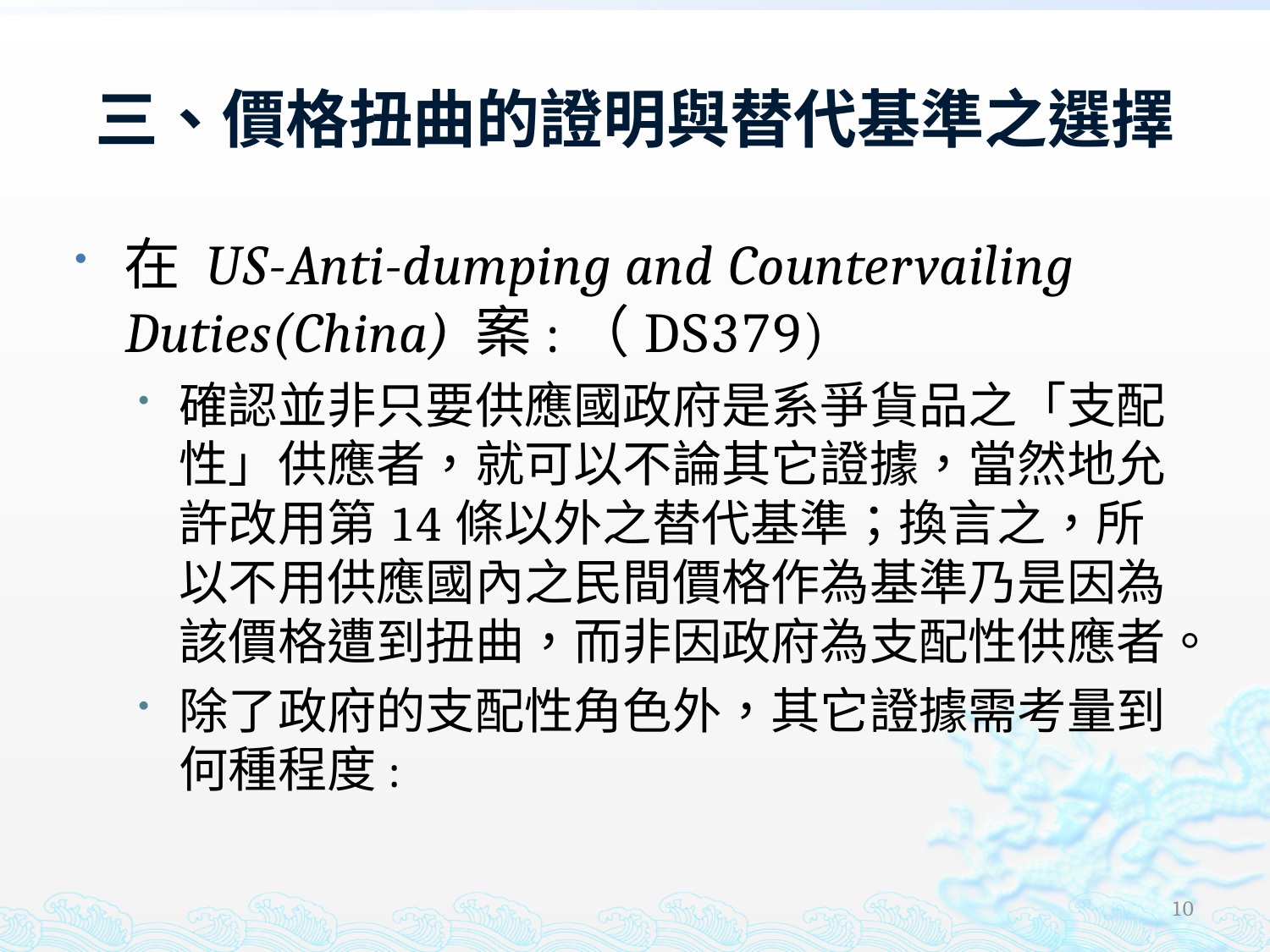

# 三、價格扭曲的證明與替代基準之選擇
在 US-Anti-dumping and Countervailing Duties(China) 案:（DS379)
確認並非只要供應國政府是系爭貨品之「支配性」供應者，就可以不論其它證據，當然地允許改用第14條以外之替代基準；換言之，所以不用供應國內之民間價格作為基準乃是因為該價格遭到扭曲，而非因政府為支配性供應者。
除了政府的支配性角色外，其它證據需考量到何種程度:
10